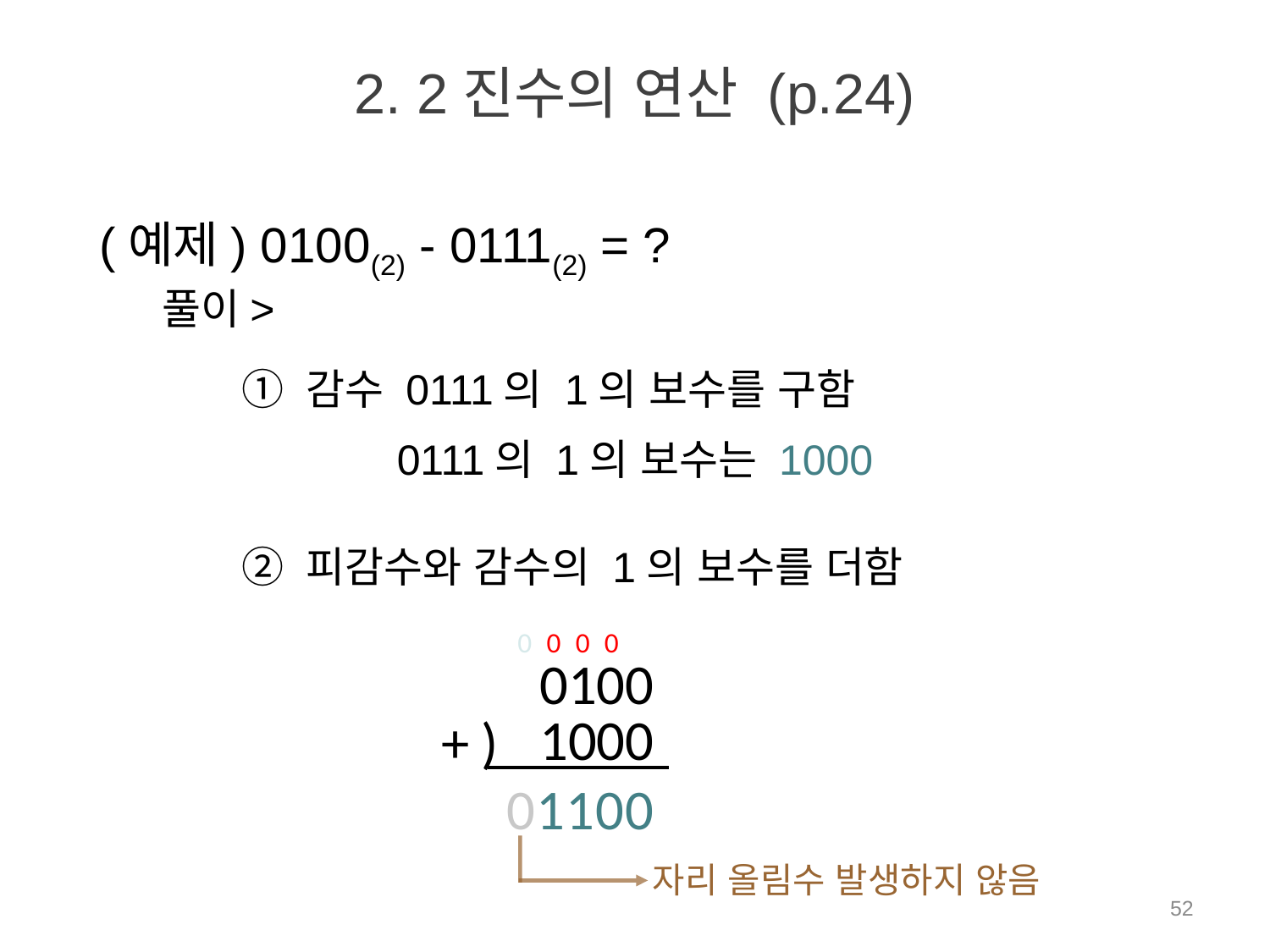

# 2. 2진수의 연산 (p.24)
(예제) 0100(2) - 0111(2) = ?
풀이>
① 감수 0111의 1의 보수를 구함
0111의 1의 보수는 1000
② 피감수와 감수의 1의 보수를 더함
0
0
0
0
0100
1000
+
)
0
1
1
0
0
자리 올림수 발생하지 않음
52